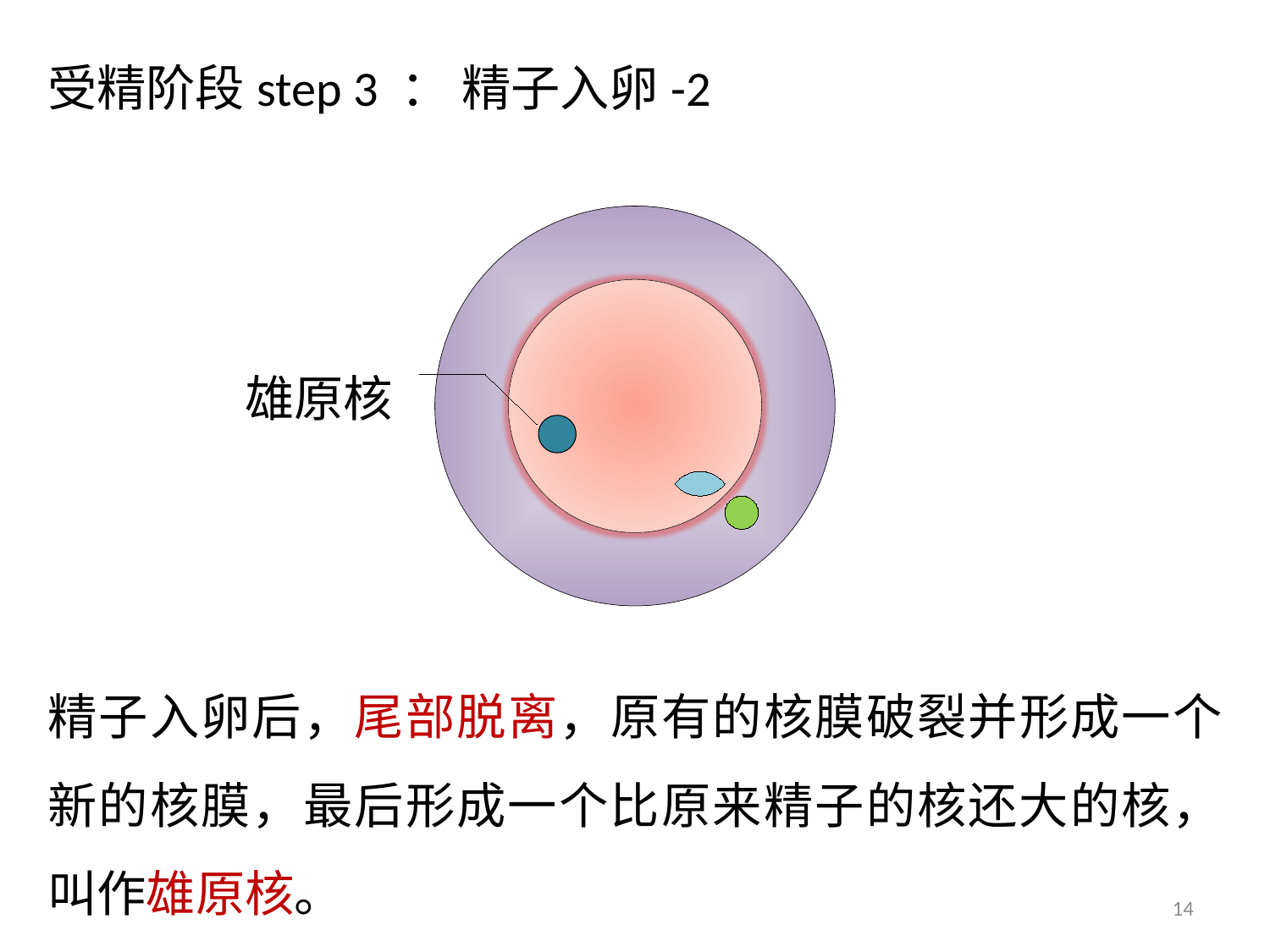

受精阶段step 3 ： 精子入卵-2

雄原核

精子入卵后，尾部脱离，原有的核膜破裂并形成一个新的核膜，最后形成一个比原来精子的核还大的核，叫作雄原核。
14